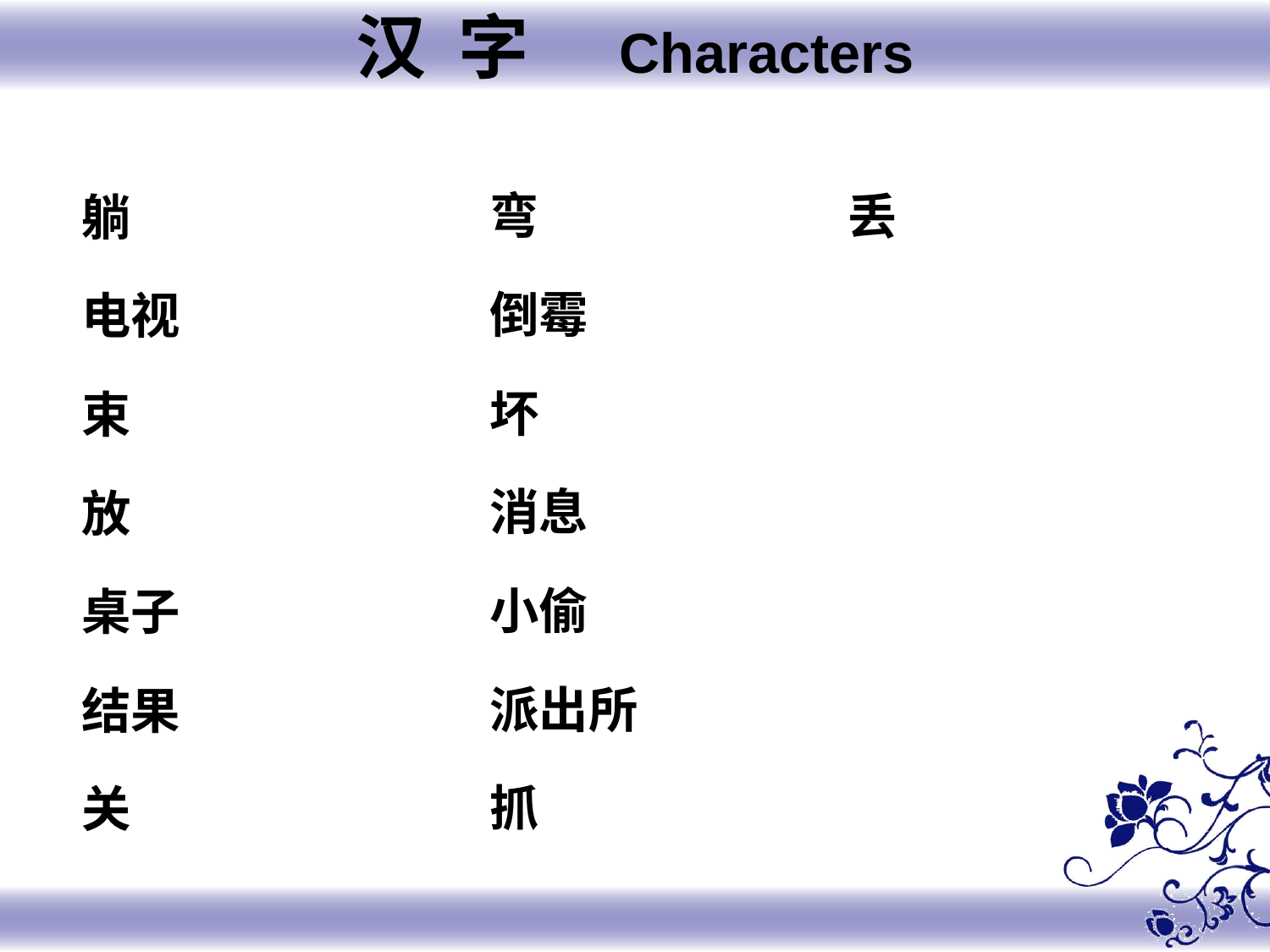

汉  字     Characters
弯
倒霉
坏
消息
小偷
派出所
抓
丢

躺
电视
束
放
桌子
结果
关